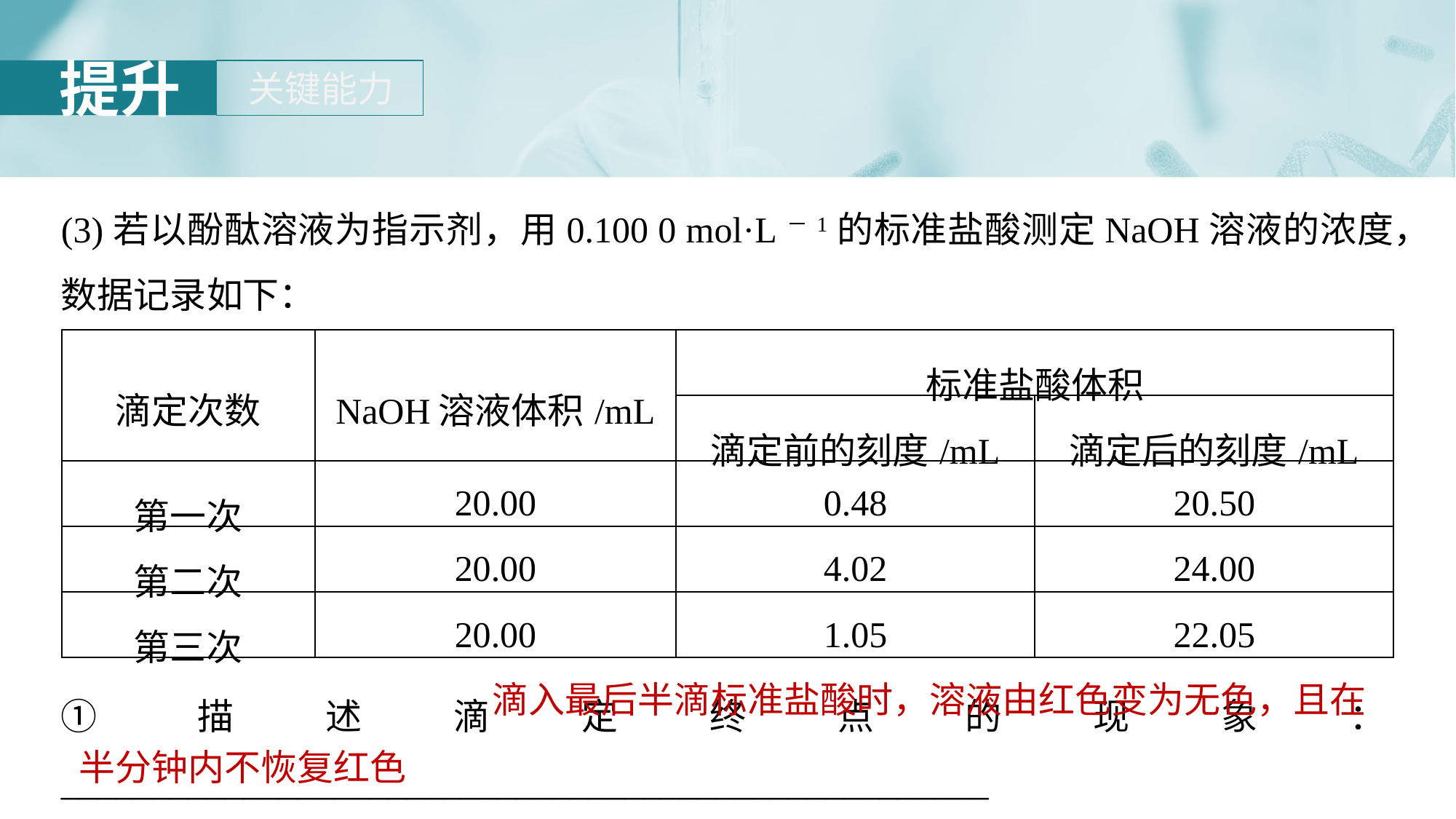

(3)若以酚酞溶液为指示剂，用0.100 0 mol·L－1的标准盐酸测定NaOH溶液的浓度，数据记录如下：
| 滴定次数 | NaOH溶液体积/mL | 标准盐酸体积 |  |
| --- | --- | --- | --- |
|  |  | 滴定前的刻度/mL | 滴定后的刻度/mL |
| 第一次 | 20.00 | 0.48 | 20.50 |
| 第二次 | 20.00 | 4.02 | 24.00 |
| 第三次 | 20.00 | 1.05 | 22.05 |
①描述滴定终点的现象：___________________________________________________
____________________。
滴入最后半滴标准盐酸时，溶液由红色变为无色，且在
半分钟内不恢复红色